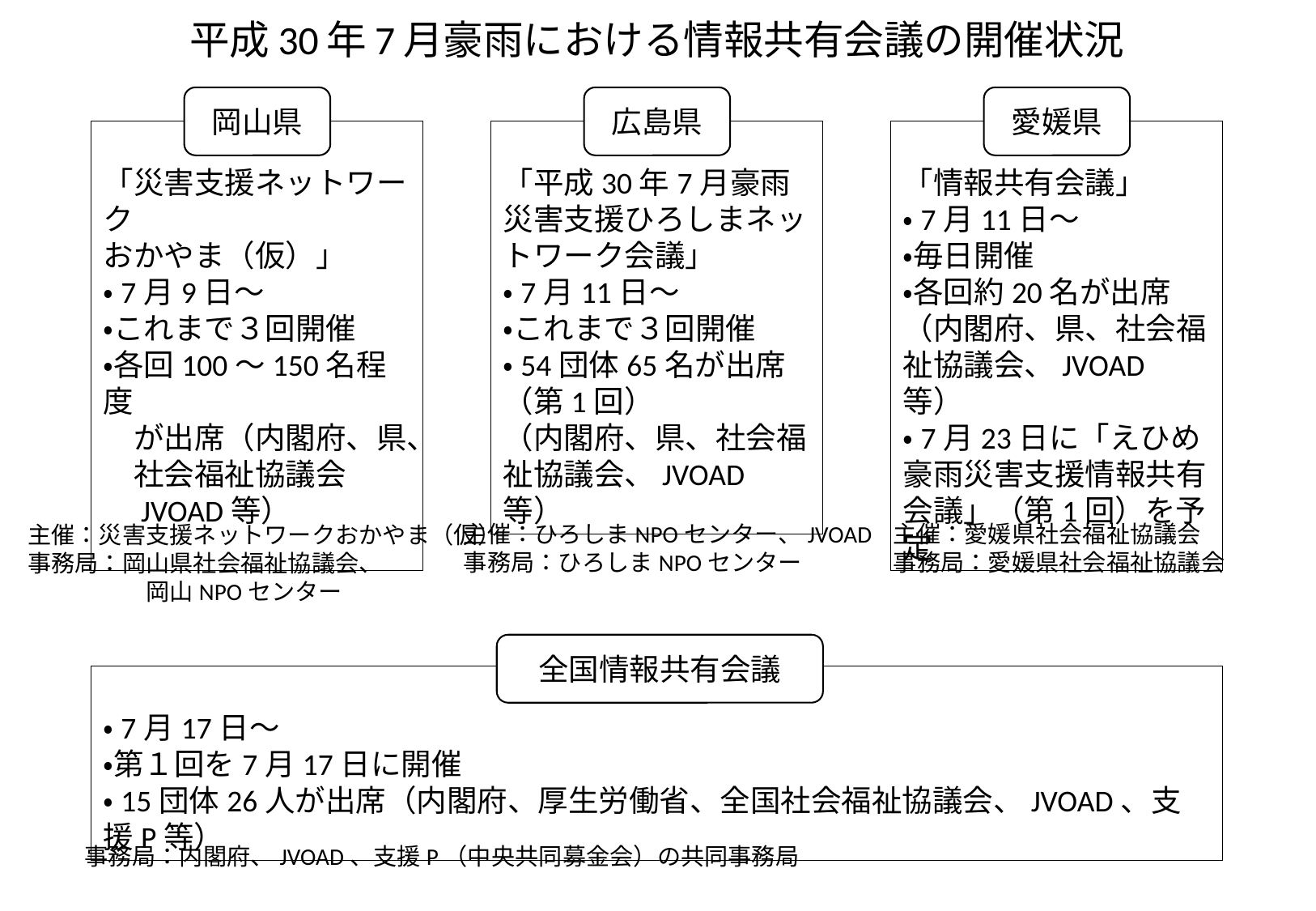

# 平成30年7月豪雨における情報共有会議の開催状況
岡山県
広島県
愛媛県

「災害支援ネットワーク
おかやま（仮）」
・7月9日〜
・これまで３回開催
・各回100～150名程度
　が出席（内閣府、県、
　社会福祉協議会
　JVOAD等）

「平成30年7月豪雨災害支援ひろしまネットワーク会議」
・7月11日〜
・これまで３回開催
・54団体65名が出席（第1回）
（内閣府、県、社会福祉協議会、JVOAD等）

「情報共有会議」
・7月11日〜
・毎日開催
・各回約20名が出席
（内閣府、県、社会福祉協議会、JVOAD等）
・7月23日に「えひめ豪雨災害支援情報共有会議」（第1回）を予定
主催：ひろしまNPOセンター、JVOAD
事務局：ひろしまNPOセンター
主催：愛媛県社会福祉協議会
事務局：愛媛県社会福祉協議会
主催：災害支援ネットワークおかやま（仮）
事務局：岡山県社会福祉協議会、
　　　　　岡山NPOセンター
全国情報共有会議

・7月17日〜
・第１回を7月17日に開催
・15団体26人が出席（内閣府、厚生労働省、全国社会福祉協議会、JVOAD、支援P等）
事務局：内閣府、JVOAD、支援P（中央共同募金会）の共同事務局